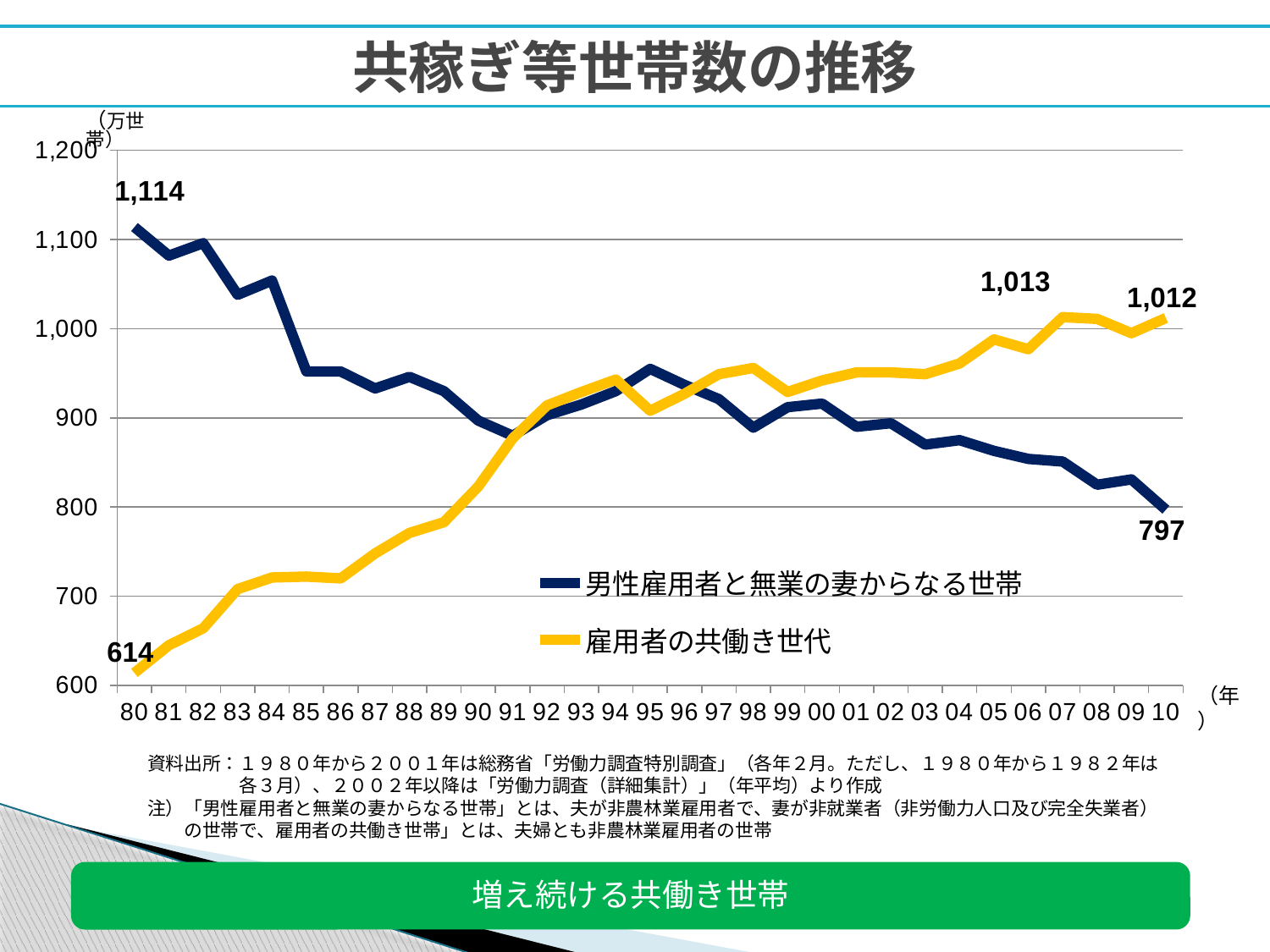

# 共稼ぎ等世帯数の推移

### Chart

| Category | 男性雇用者と無業の妻からなる世帯 | 雇用者の共働き世代 |
|---|---|---|
| 80 | 1114.0 | 614.0 |
| 81 | 1082.0 | 645.0 |
| 82 | 1096.0 | 664.0 |
| 83 | 1038.0 | 708.0 |
| 84 | 1054.0 | 721.0 |
| 85 | 952.0 | 722.0 |
| 86 | 952.0 | 720.0 |
| 87 | 933.0 | 748.0 |
| 88 | 946.0 | 771.0 |
| 89 | 930.0 | 783.0 |
| 90 | 897.0 | 823.0 |
| 91 | 880.0 | 877.0 |
| 92 | 903.0 | 914.0 |
| 93 | 915.0 | 929.0 |
| 94 | 930.0 | 943.0 |
| 95 | 955.0 | 908.0 |
| 96 | 937.0 | 927.0 |
| 97 | 921.0 | 949.0 |
| 98 | 889.0 | 956.0 |
| 99 | 912.0 | 929.0 |
| 00 | 916.0 | 942.0 |
| 01 | 890.0 | 951.0 |
| 02 | 894.0 | 951.0 |
| 03 | 870.0 | 949.0 |
| 04 | 875.0 | 961.0 |
| 05 | 863.0 | 988.0 |
| 06 | 854.0 | 977.0 |
| 07 | 851.0 | 1013.0 |
| 08 | 825.0 | 1011.0 |
| 09 | 831.0 | 995.0 |
| 10 | 797.0 | 1012.0 |
（年）
資料出所：１９８０年から２００１年は総務省「労働力調査特別調査」（各年２月。ただし、１９８０年から１９８２年は
　　　　　各３月）、２００２年以降は「労働力調査（詳細集計）」（年平均）より作成
注）「男性雇用者と無業の妻からなる世帯」とは、夫が非農林業雇用者で、妻が非就業者（非労働力人口及び完全失業者）
　　の世帯で、雇用者の共働き世帯」とは、夫婦とも非農林業雇用者の世帯
増え続ける共働き世帯